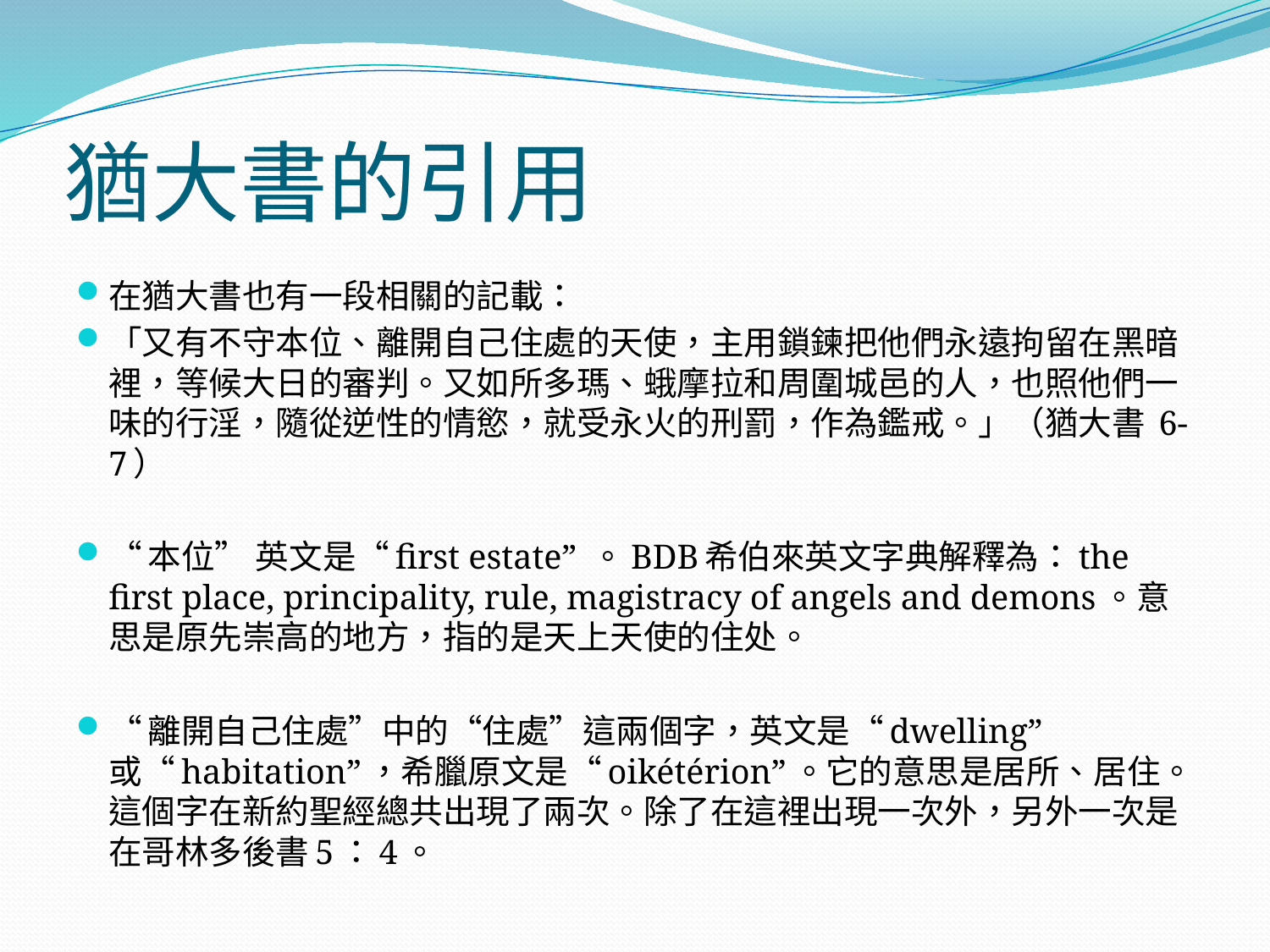

# 猶大書的引用
在猶大書也有一段相關的記載：
「又有不守本位、離開自己住處的天使，主用鎖鍊把他們永遠拘留在黑暗裡，等候大日的審判。又如所多瑪、蛾摩拉和周圍城邑的人，也照他們一味的行淫，隨從逆性的情慾，就受永火的刑罰，作為鑑戒。」（猶大書 6-7）

“本位” 英文是“first estate” 。BDB希伯來英文字典解釋為：the first place, principality, rule, magistracy of angels and demons。意思是原先崇高的地方，指的是天上天使的住处。

“離開自己住處”中的“住處”這兩個字，英文是“dwelling” 或“habitation”，希臘原文是“oikétérion”。它的意思是居所、居住。這個字在新約聖經總共出現了兩次。除了在這裡出現一次外，另外一次是在哥林多後書5：4。